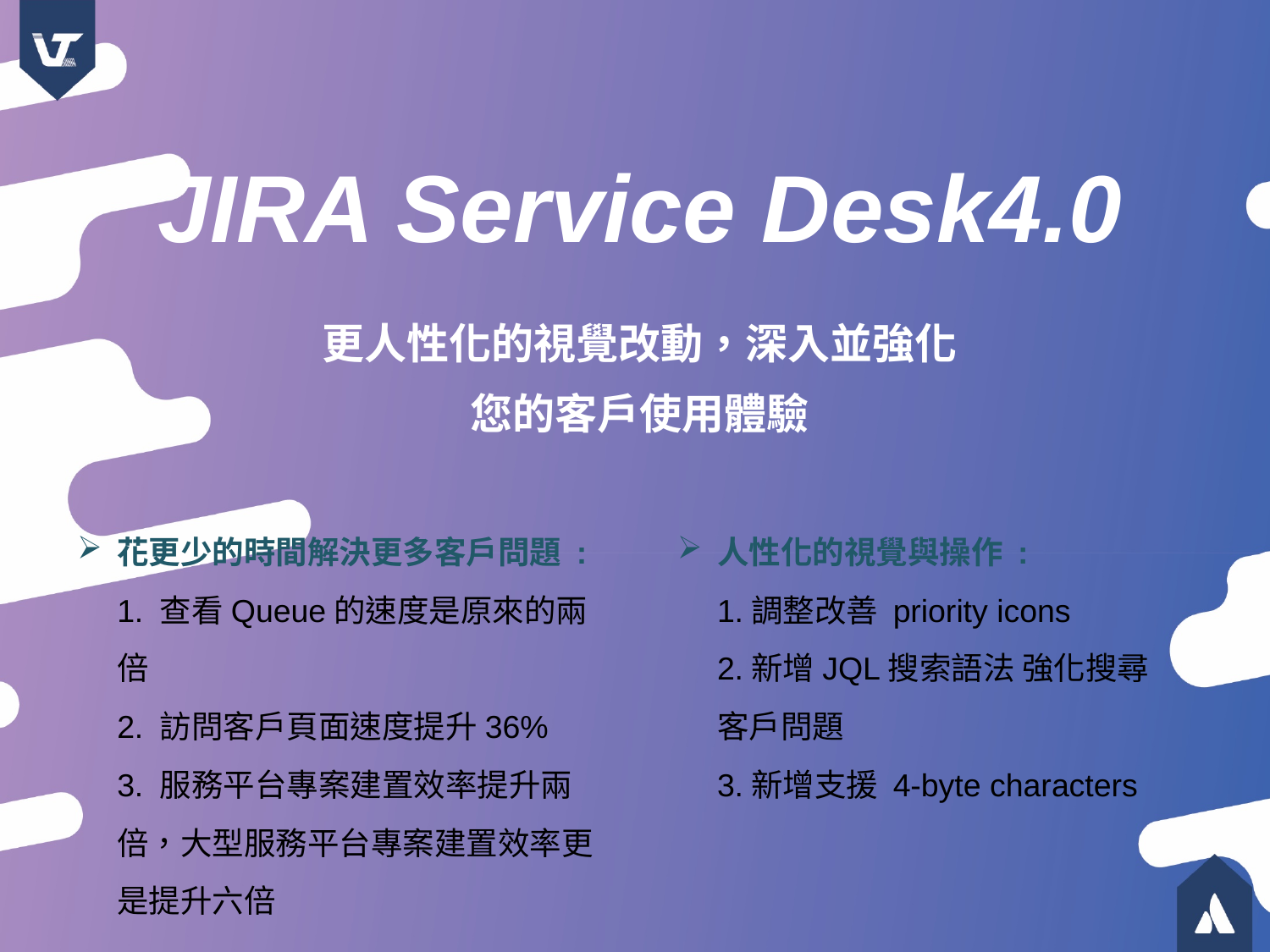

JIRA Service Desk4.0
更人性化的視覺改動，深入並強化您的客戶使用體驗
花更少的時間解決更多客戶問題 :
1. 查看Queue的速度是原來的兩倍
2. 訪問客戶頁面速度提升36%
3. 服務平台專案建置效率提升兩倍，大型服務平台專案建置效率更是提升六倍
人性化的視覺與操作 :
1.調整改善 priority icons
2.新增JQL搜索語法 強化搜尋客戶問題
3.新增支援 4-byte characters